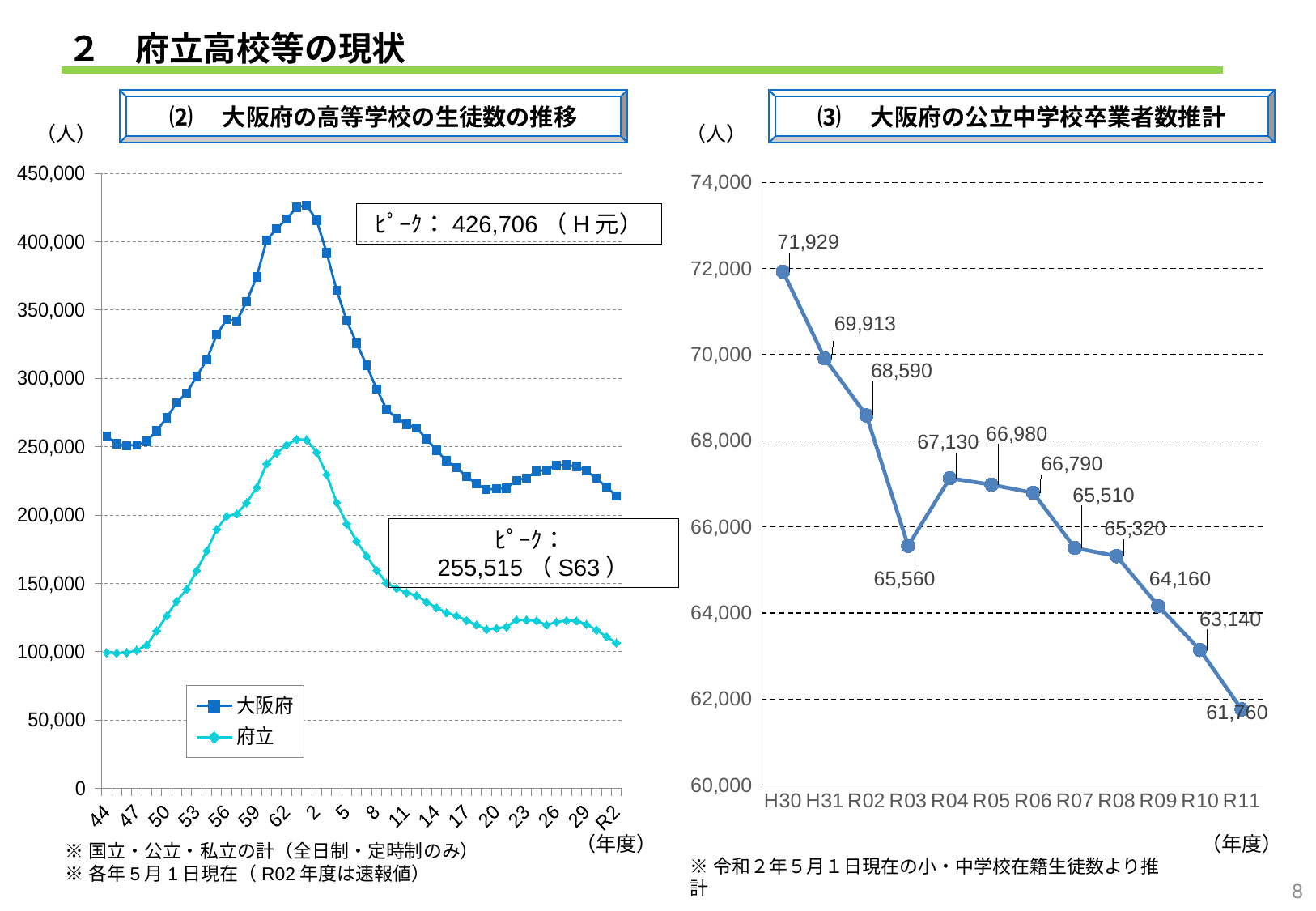

２　府立高校等の現状
⑵　大阪府の高等学校の生徒数の推移
⑶　大阪府の公立中学校卒業者数推計
（人）
（人）

### Chart

| Category | 大阪府 | 府立 |
|---|---|---|
| 44 | 257670.0 | 99434.0 |
| 45 | 252182.0 | 99077.0 |
| 46 | 250813.0 | 99334.0 |
| 47 | 251430.0 | 101087.0 |
| 48 | 254095.0 | 104837.0 |
| 49 | 261762.0 | 115437.0 |
| 50 | 271182.0 | 126295.0 |
| 51 | 282285.0 | 136959.0 |
| 52 | 289360.0 | 145883.0 |
| 53 | 301367.0 | 159287.0 |
| 54 | 313536.0 | 173774.0 |
| 55 | 331865.0 | 189636.0 |
| 56 | 343158.0 | 199125.0 |
| 57 | 341962.0 | 200834.0 |
| 58 | 356275.0 | 209021.0 |
| 59 | 374245.0 | 220213.0 |
| 60 | 401197.0 | 237566.0 |
| 61 | 409405.0 | 245445.0 |
| 62 | 416618.0 | 251175.0 |
| 63 | 425089.0 | 255515.0 |
| H元 | 426706.0 | 255061.0 |
| 2 | 415559.0 | 245902.0 |
| 3 | 391977.0 | 229623.0 |
| 4 | 364553.0 | 209325.0 |
| 5 | 342539.0 | 193653.0 |
| 6 | 325722.0 | 180965.0 |
| 7 | 309659.0 | 170166.0 |
| 8 | 292230.0 | 159631.0 |
| 9 | 277465.0 | 150406.0 |
| 10 | 270898.0 | 146408.0 |
| 11 | 266547.0 | 143274.0 |
| 12 | 263798.0 | 141059.0 |
| 13 | 255732.0 | 136476.0 |
| 14 | 247377.0 | 132293.0 |
| 15 | 239731.0 | 128563.0 |
| 16 | 234868.0 | 126261.0 |
| 17 | 228084.0 | 122930.0 |
| 18 | 222916.0 | 119634.0 |
| 19 | 218677.0 | 116492.0 |
| 20 | 219345.0 | 117246.0 |
| 21 | 219674.0 | 118220.0 |
| 22 | 225421.0 | 123388.0 |
| 23 | 227181.0 | 123276.0 |
| 24 | 232159.0 | 122710.0 |
| 25 | 232995.0 | 119681.0 |
| 26 | 236529.0 | 121785.0 |
| 27 | 236700.0 | 122922.0 |
| 28 | 235580.0 | 122616.0 |
| 29 | 232282.0 | 120004.0 |
| 30 | 226957.0 | 115947.0 |
| R1 | 220504.0 | 111112.0 |
| R2 | 214120.0 | 106495.0 |

### Chart

| Category |  |
|---|---|
| H30 | 71929.0 |
| H31 | 69913.0 |
| R02 | 68590.0 |
| R03 | 65560.0 |
| R04 | 67130.0 |
| R05 | 66980.0 |
| R06 | 66790.0 |
| R07 | 65510.0 |
| R08 | 65320.0 |
| R09 | 64160.0 |
| R10 | 63140.0 |
| R11 | 61760.0 |
ﾋﾟｰｸ：426,706（H元）
ﾋﾟｰｸ：255,515（S63）
（年度）
（年度）
※国立・公立・私立の計（全日制・定時制のみ）
※各年5月1日現在（R02年度は速報値）
※令和２年５月１日現在の小・中学校在籍生徒数より推計
8